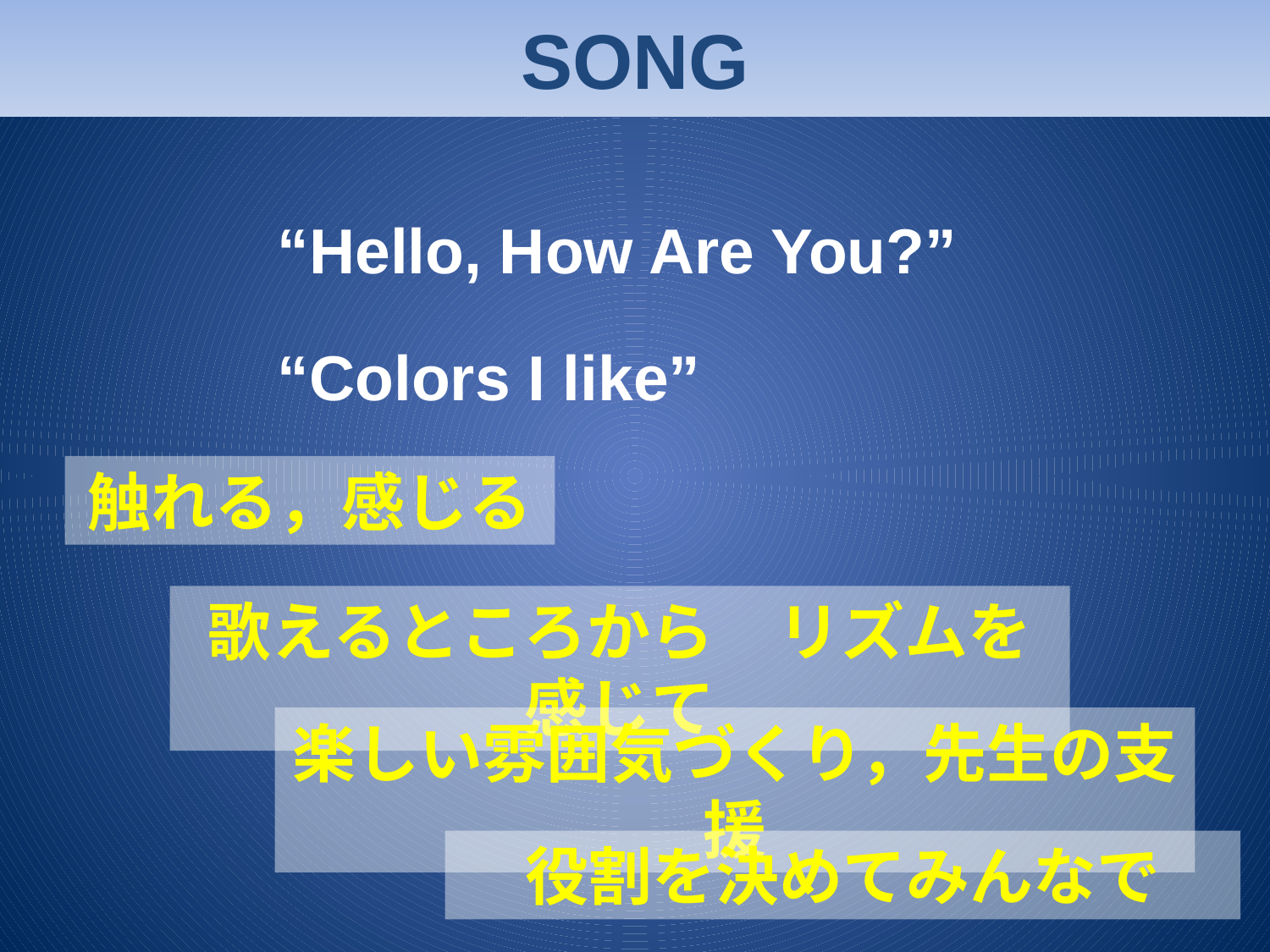

# SONG
“Hello, How Are You?”
“Colors I like”
触れる，感じる
歌えるところから　リズムを感じて
楽しい雰囲気づくり，先生の支援
役割を決めてみんなで